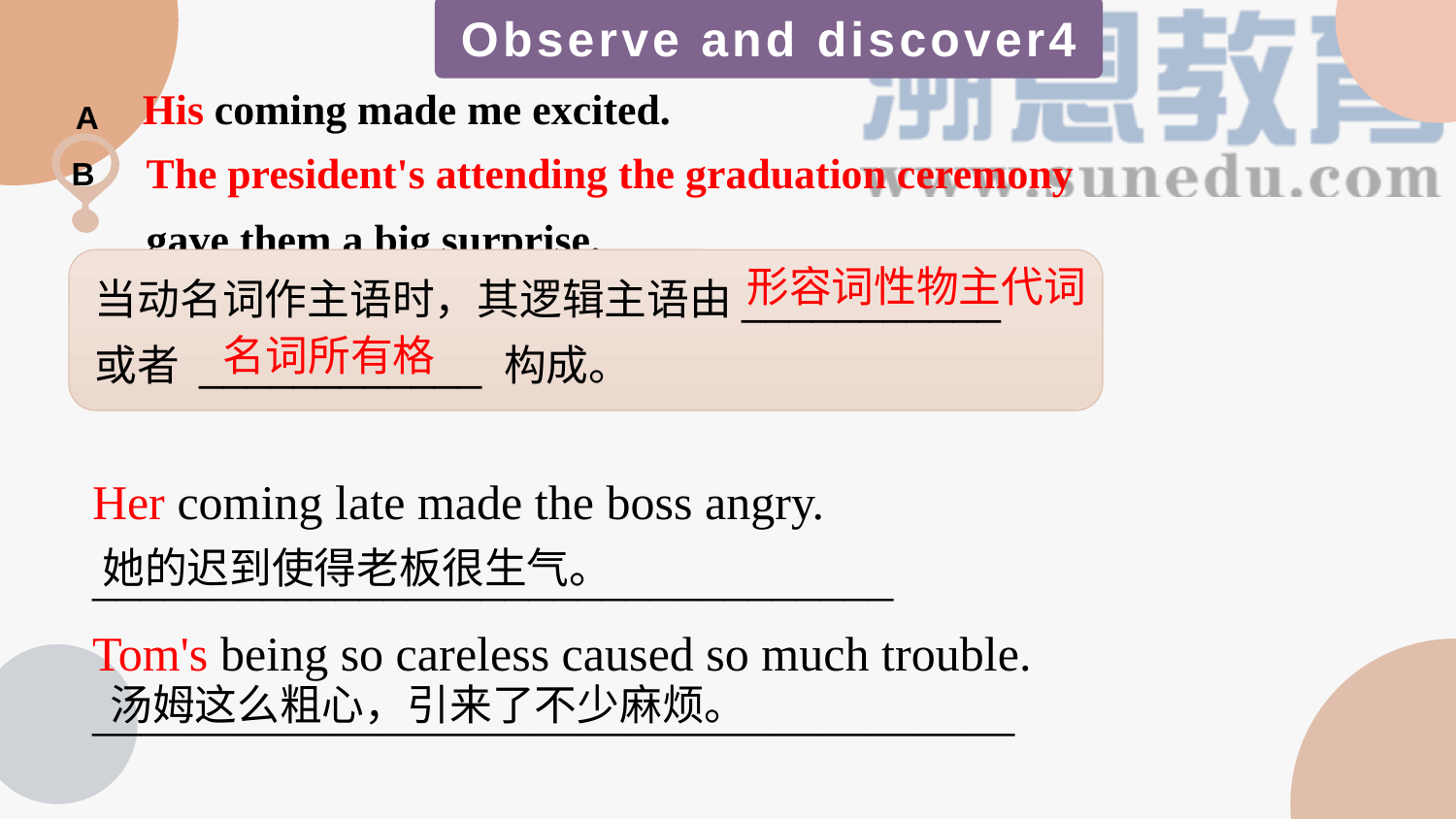

Observe and discover4

His coming made me excited.
A
The president's attending the graduation ceremony
gave them a big surprise.

B
形容词性物主代词

当动名词作主语时，其逻辑主语由___________
或者 ____________ 构成。
名词所有格
Her coming late made the boss angry.
_________________________________
Tom's being so careless caused so much trouble.
———————————————————

她的迟到使得老板很生气。
汤姆这么粗心，引来了不少麻烦。